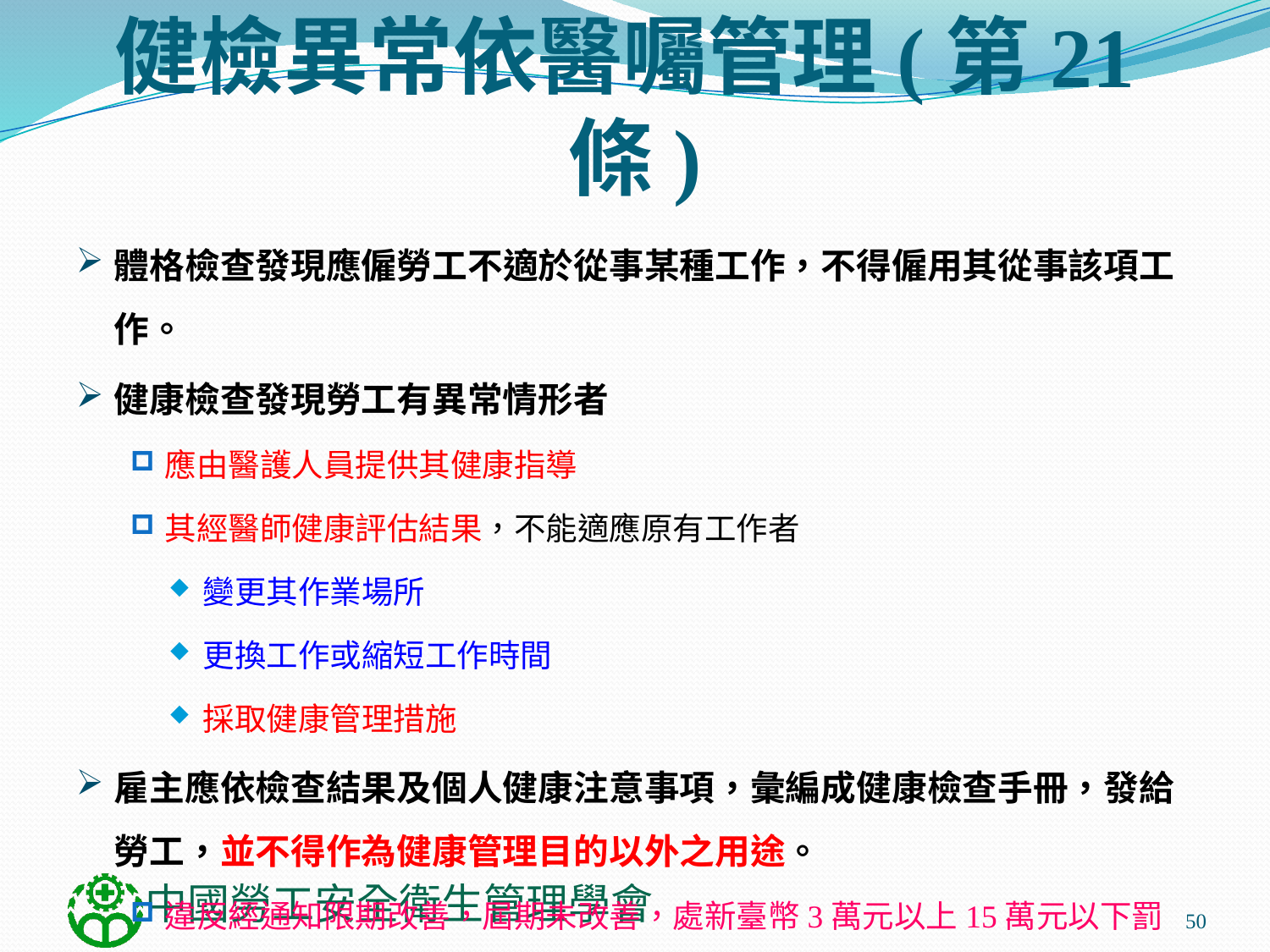

# 健檢異常依醫囑管理(第21條)
體格檢查發現應僱勞工不適於從事某種工作，不得僱用其從事該項工作。
健康檢查發現勞工有異常情形者
應由醫護人員提供其健康指導
其經醫師健康評估結果，不能適應原有工作者
變更其作業場所
更換工作或縮短工作時間
採取健康管理措施
雇主應依檢查結果及個人健康注意事項，彙編成健康檢查手冊，發給勞工，並不得作為健康管理目的以外之用途。
違反經通知限期改善，屆期未改善，處新臺幣3萬元以上15萬元以下罰鍰。
50